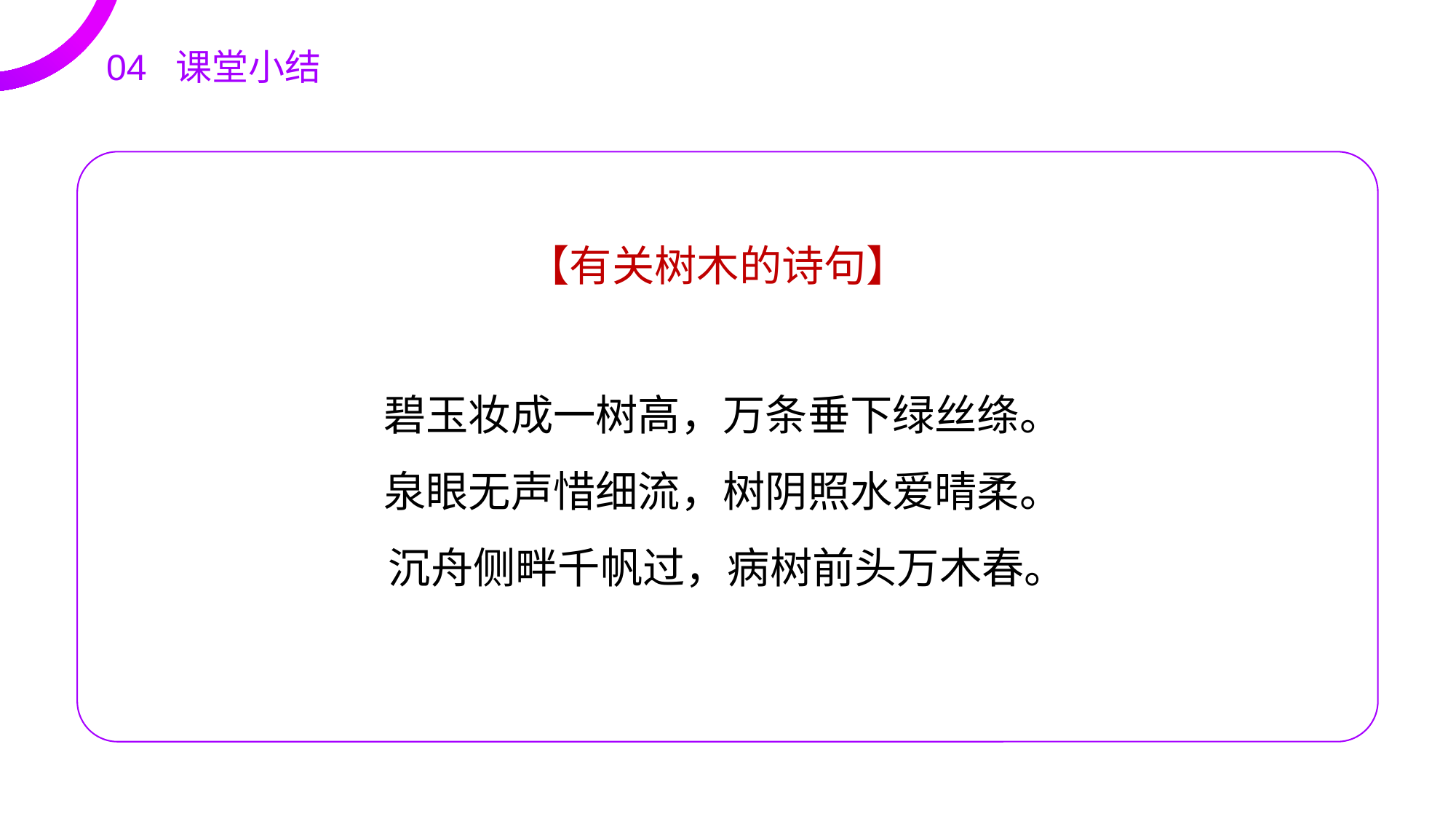

04  课堂小结
【有关树木的诗句】
碧玉妆成一树高，万条垂下绿丝绦。
泉眼无声惜细流，树阴照水爱晴柔。
沉舟侧畔千帆过，病树前头万木春。